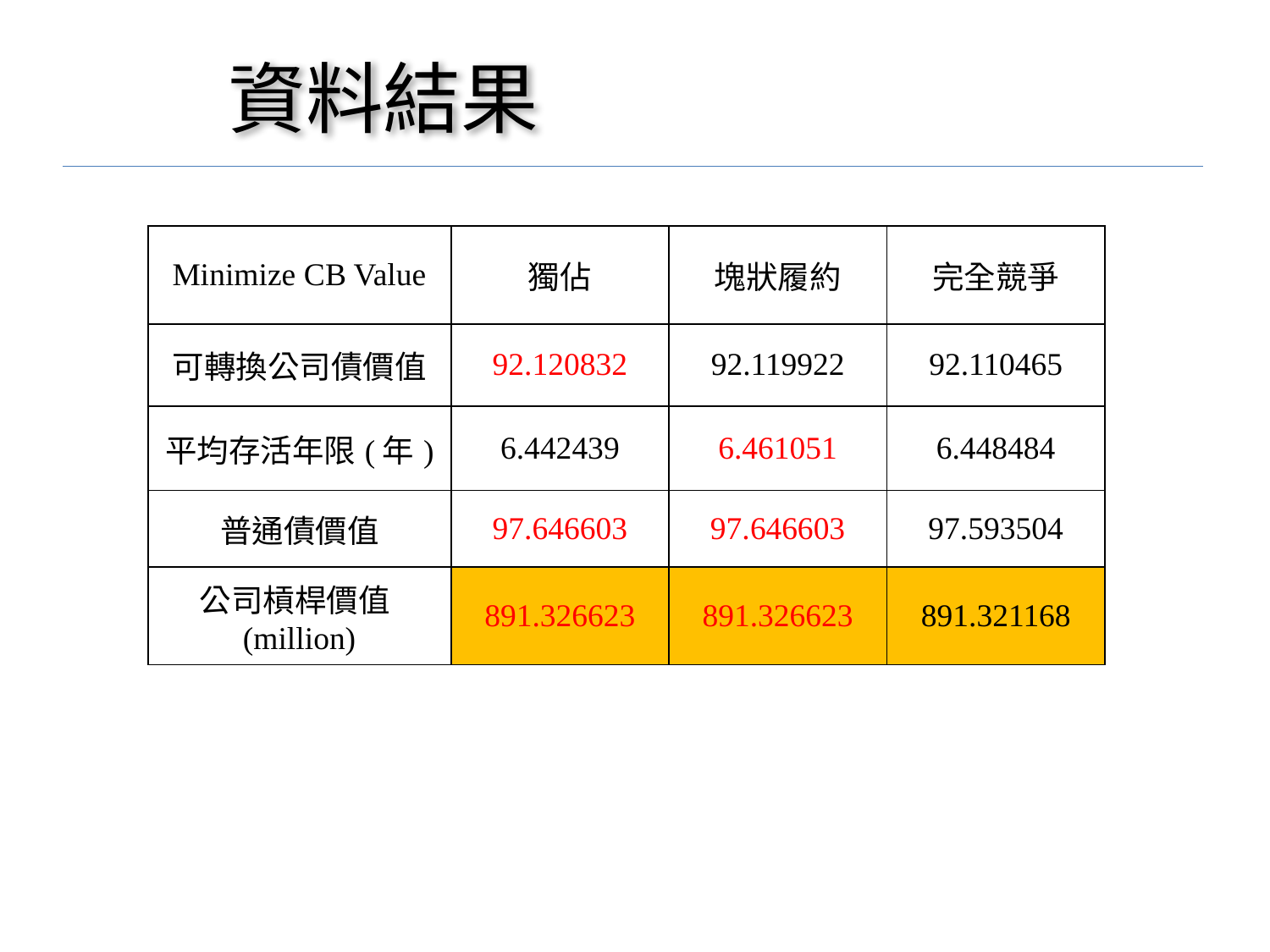

# 資料結果
| Minimize CB Value | 獨佔 | 塊狀履約 | 完全競爭 |
| --- | --- | --- | --- |
| 可轉換公司債價值 | 92.120832 | 92.119922 | 92.110465 |
| 平均存活年限(年) | 6.442439 | 6.461051 | 6.448484 |
| 普通債價值 | 97.646603 | 97.646603 | 97.593504 |
| 公司槓桿價值(million) | 891.326623 | 891.326623 | 891.321168 |